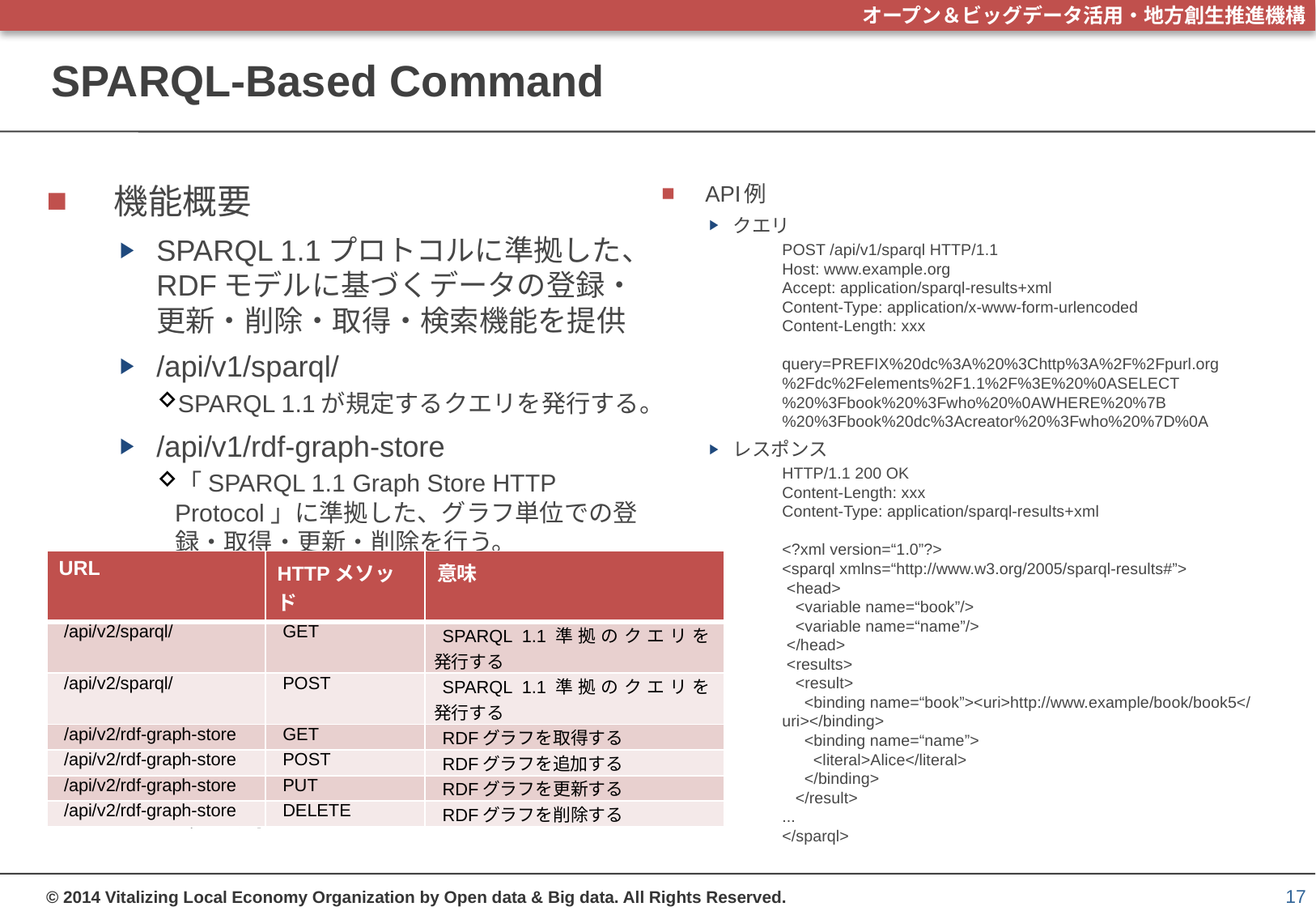

# SPARQL-Based Command
機能概要
SPARQL 1.1プロトコルに準拠した、RDFモデルに基づくデータの登録・更新・削除・取得・検索機能を提供
/api/v1/sparql/
SPARQL 1.1が規定するクエリを発行する。
/api/v1/rdf-graph-store
「SPARQL 1.1 Graph Store HTTP Protocol」に準拠した、グラフ単位での登録・取得・更新・削除を行う。
備考
リクエストパラメータの形式をContent-Typeヘッダで指定する。
レスポンスパラメータの形式をAcceptヘッダで指定する。
APIリスト

API例
クエリ
POST /api/v1/sparql HTTP/1.1
Host: www.example.org
Accept: application/sparql-results+xml
Content-Type: application/x-www-form-urlencoded
Content-Length: xxx
query=PREFIX%20dc%3A%20%3Chttp%3A%2F%2Fpurl.org%2Fdc%2Felements%2F1.1%2F%3E%20%0ASELECT%20%3Fbook%20%3Fwho%20%0AWHERE%20%7B%20%3Fbook%20dc%3Acreator%20%3Fwho%20%7D%0A
レスポンス
HTTP/1.1 200 OK
Content-Length: xxx
Content-Type: application/sparql-results+xml
<?xml version=“1.0”?>
<sparql xmlns=“http://www.w3.org/2005/sparql-results#”>
 <head>
   <variable name=“book”/>
   <variable name=“name”/>
 </head>
 <results>
   <result>
     <binding name=“book”><uri>http://www.example/book/book5</uri></binding>
     <binding name=“name”>
       <literal>Alice</literal>
     </binding>
   </result>
...
</sparql>
| URL | HTTPメソッド | 意味 |
| --- | --- | --- |
| /api/v2/sparql/ | GET | SPARQL 1.1準拠のクエリを 発行する |
| /api/v2/sparql/ | POST | SPARQL 1.1準拠のクエリを 発行する |
| /api/v2/rdf-graph-store | GET | RDFグラフを取得する |
| /api/v2/rdf-graph-store | POST | RDFグラフを追加する |
| /api/v2/rdf-graph-store | PUT | RDFグラフを更新する |
| /api/v2/rdf-graph-store | DELETE | RDFグラフを削除する |
17